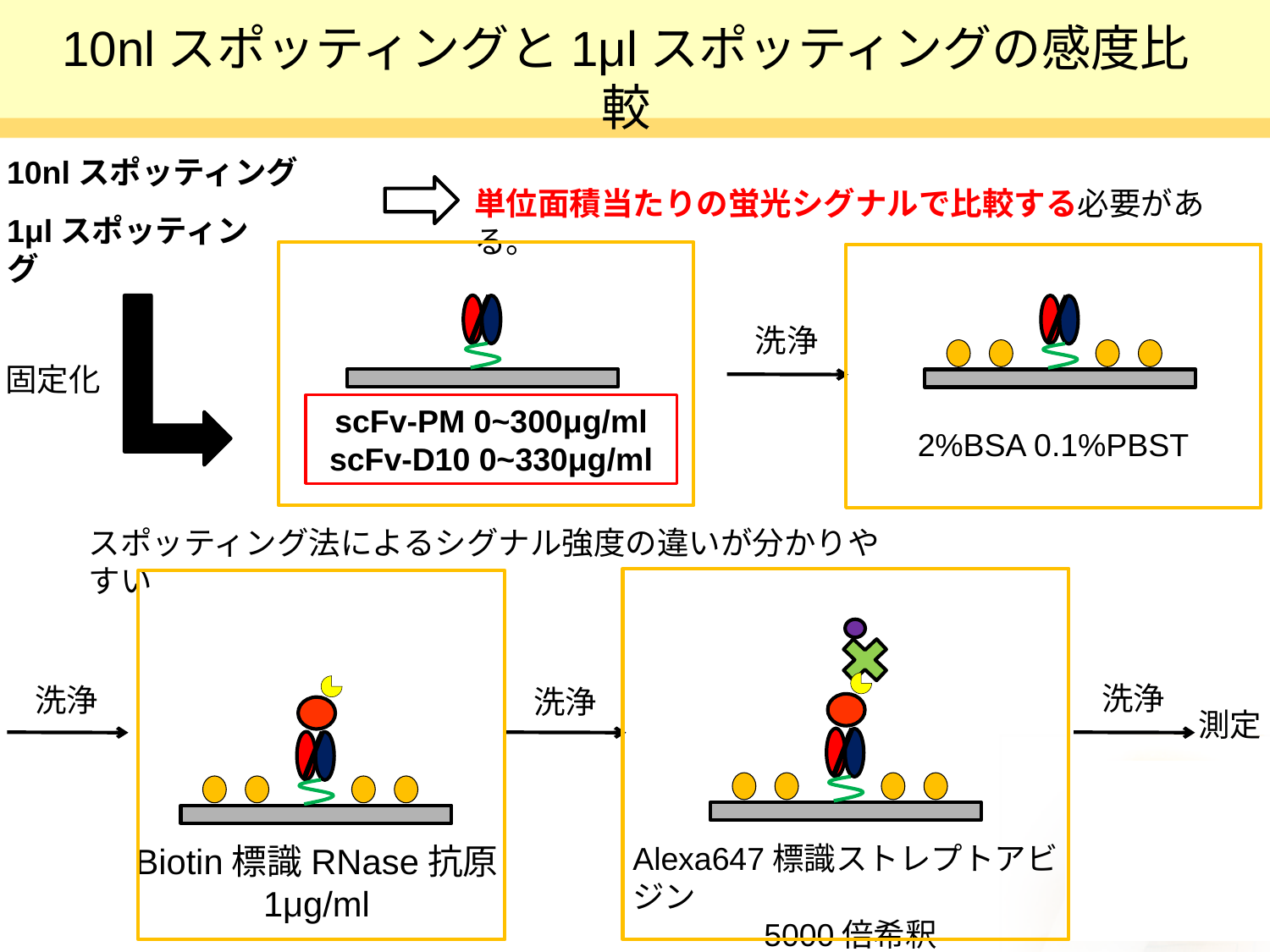

# 10nlスポッティングと1μlスポッティングの感度比較
10nlスポッティング

単位面積当たりの蛍光シグナルで比較する必要がある。
1μlスポッティング

洗浄

固定化
scFv-PM 0~300μg/ml
scFv-D10 0~330μg/ml
2%BSA 0.1%PBST
スポッティング法によるシグナル強度の違いが分かりやすい

洗浄
洗浄

洗浄
測定

Alexa647標識ストレプトアビジン
5000倍希釈
Biotin標識RNase抗原
1μg/ml